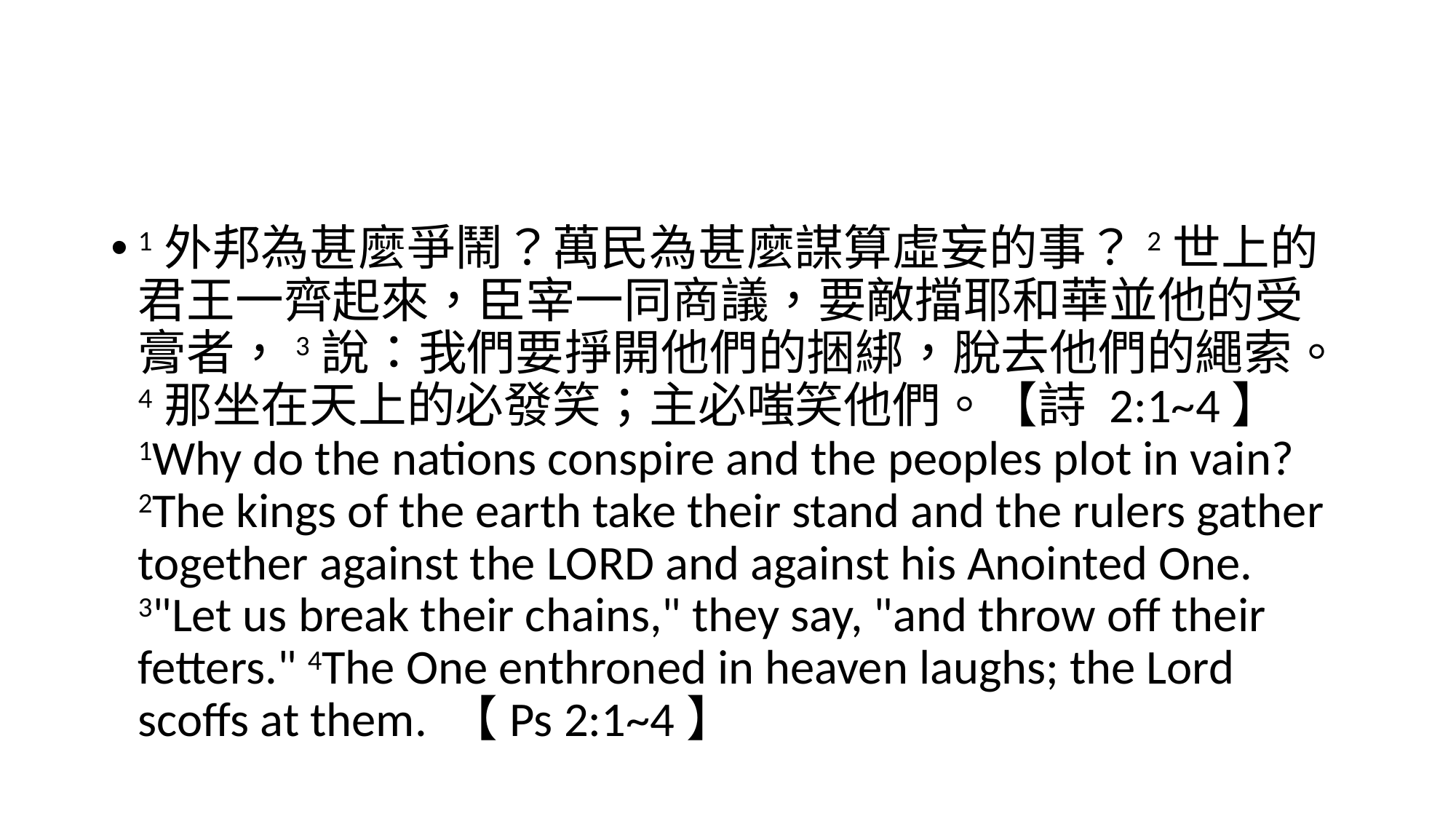

#
1外邦為甚麼爭鬧？萬民為甚麼謀算虛妄的事？2世上的君王一齊起來，臣宰一同商議，要敵擋耶和華並他的受膏者，3說：我們要掙開他們的捆綁，脫去他們的繩索。4那坐在天上的必發笑；主必嗤笑他們。【詩 2:1~4】
1Why do the nations conspire and the peoples plot in vain? 2The kings of the earth take their stand and the rulers gather together against the LORD and against his Anointed One. 3"Let us break their chains," they say, "and throw off their fetters." 4The One enthroned in heaven laughs; the Lord scoffs at them. 【Ps 2:1~4】